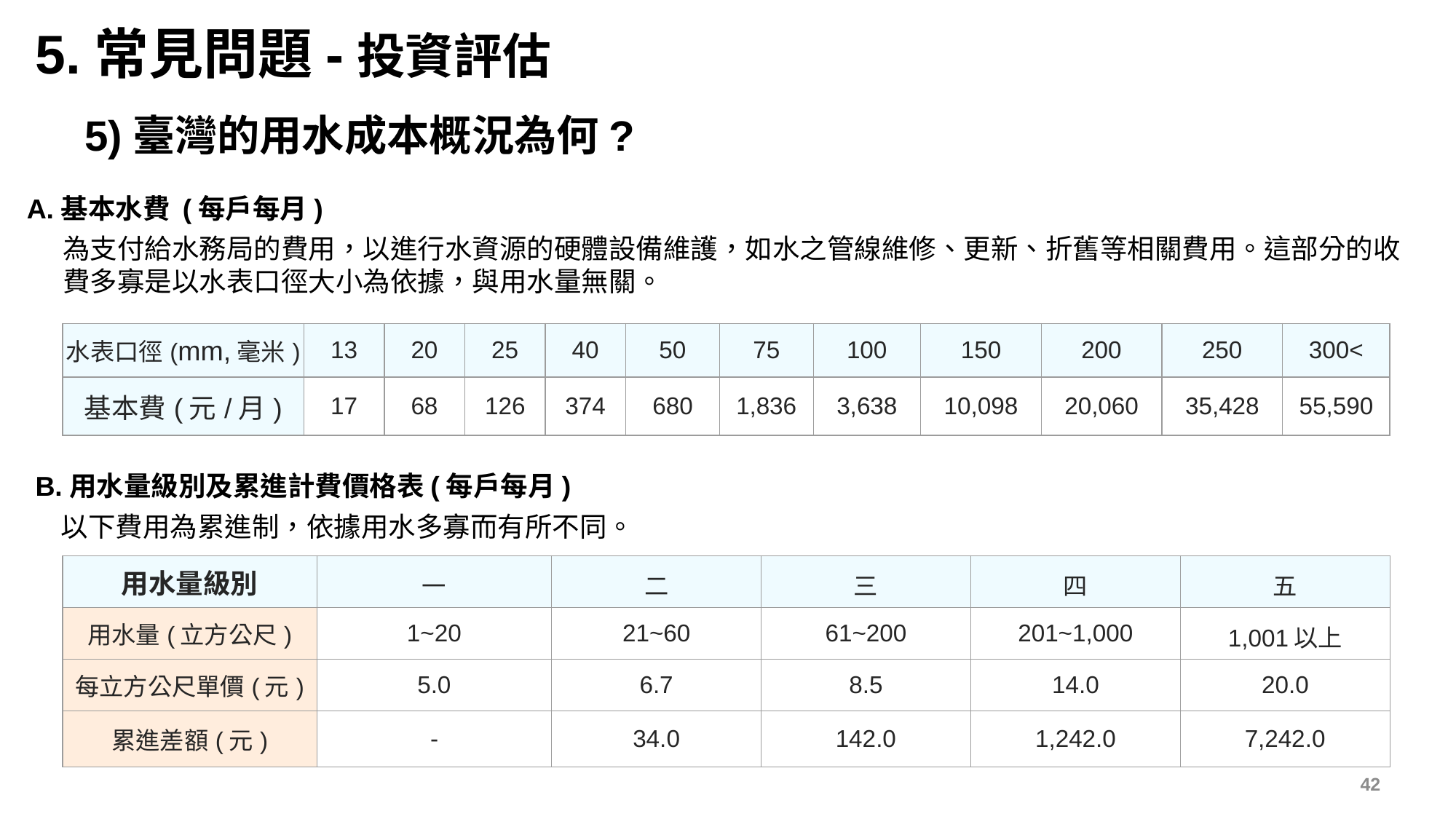

5.常見問題-投資評估
5)臺灣的用水成本概況為何?
A.基本水費 (每戶每月)
為支付給水務局的費用，以進行水資源的硬體設備維護，如水之管線維修、更新、折舊等相關費用。這部分的收費多寡是以水表口徑大小為依據，與用水量無關。
| 水表口徑(mm,毫米) | 13 | 20 | 25 | 40 | 50 | 75 | 100 | 150 | 200 | 250 | 300< |
| --- | --- | --- | --- | --- | --- | --- | --- | --- | --- | --- | --- |
| 基本費(元/月) | 17 | 68 | 126 | 374 | 680 | 1,836 | 3,638 | 10,098 | 20,060 | 35,428 | 55,590 |
B.用水量級別及累進計費價格表(每戶每月)
以下費用為累進制，依據用水多寡而有所不同。
| 用水量級別 | 一 | 二 | 三 | 四 | 五 |
| --- | --- | --- | --- | --- | --- |
| 用水量(立方公尺) | 1~20 | 21~60 | 61~200 | 201~1,000 | 1,001以上 |
| 每立方公尺單價(元) | 5.0 | 6.7 | 8.5 | 14.0 | 20.0 |
| 累進差額(元) | - | 34.0 | 142.0 | 1,242.0 | 7,242.0 |
42